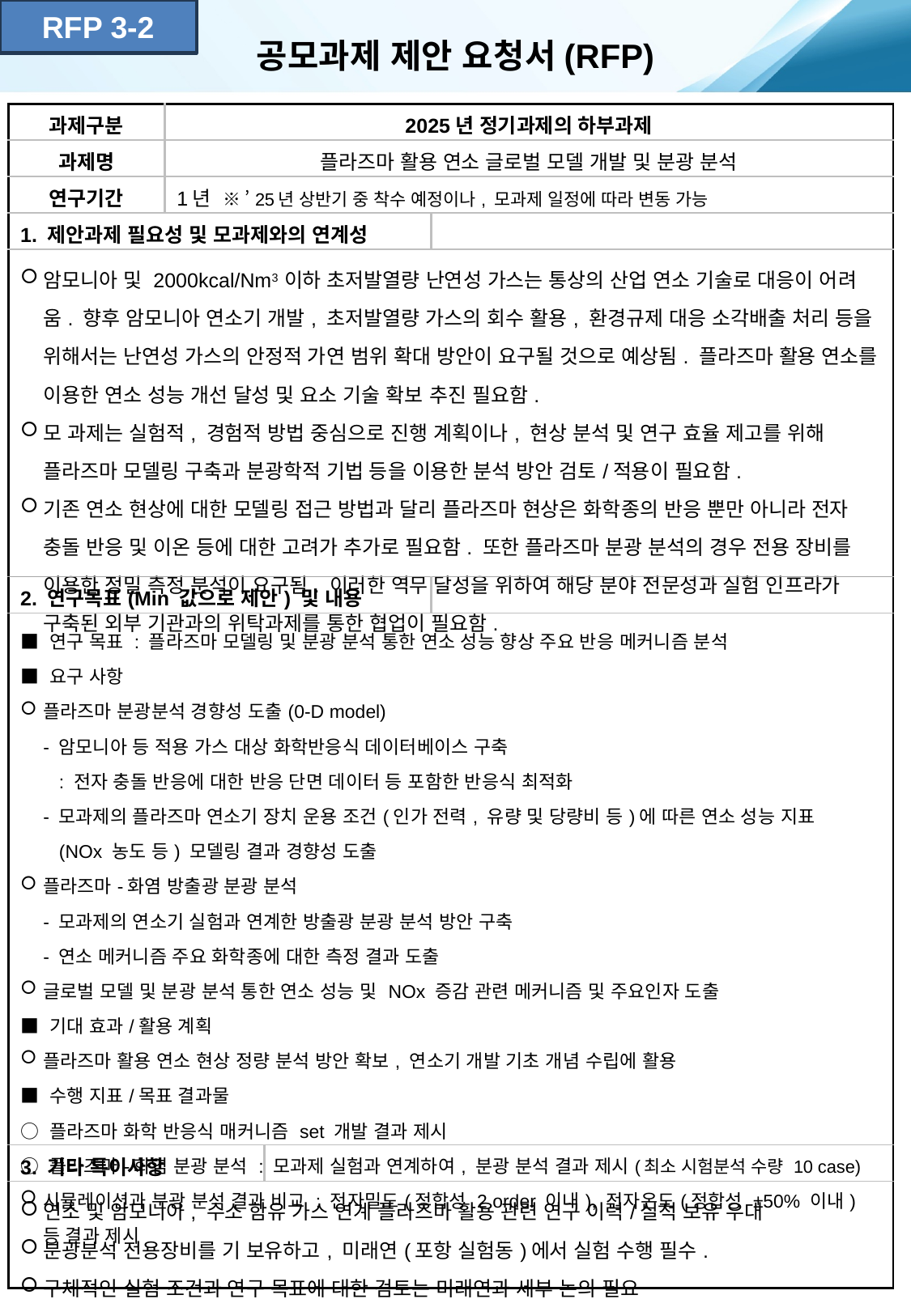

RFP 3-2
공모과제 제안 요청서(RFP)
| 과제구분 | 2025년 정기과제의 하부과제 |  |  |
| --- | --- | --- | --- |
| 과제명 | 플라즈마 활용 연소 글로벌 모델 개발 및 분광 분석 |  |  |
| 연구기간 | 1년 ※ ’25년 상반기 중 착수 예정이나, 모과제 일정에 따라 변동 가능 |  |  |
| 1. 제안과제 필요성 및 모과제와의 연계성 |  |  |  |
| 암모니아 및 2000kcal/Nm3 이하 초저발열량 난연성 가스는 통상의 산업 연소 기술로 대응이 어려움. 향후 암모니아 연소기 개발, 초저발열량 가스의 회수 활용, 환경규제 대응 소각배출 처리 등을 위해서는 난연성 가스의 안정적 가연 범위 확대 방안이 요구될 것으로 예상됨. 플라즈마 활용 연소를 이용한 연소 성능 개선 달성 및 요소 기술 확보 추진 필요함. 모 과제는 실험적, 경험적 방법 중심으로 진행 계획이나, 현상 분석 및 연구 효율 제고를 위해 플라즈마 모델링 구축과 분광학적 기법 등을 이용한 분석 방안 검토/적용이 필요함. 기존 연소 현상에 대한 모델링 접근 방법과 달리 플라즈마 현상은 화학종의 반응 뿐만 아니라 전자 충돌 반응 및 이온 등에 대한 고려가 추가로 필요함. 또한 플라즈마 분광 분석의 경우 전용 장비를 이용한 정밀 측정 분석이 요구됨. 이러한 역무 달성을 위하여 해당 분야 전문성과 실험 인프라가 구축된 외부 기관과의 위탁과제를 통한 협업이 필요함. |  |  |  |
| 2. 연구목표(Min 값으로 제안) 및 내용 |  |  |  |
| ■ 연구 목표 : 플라즈마 모델링 및 분광 분석 통한 연소 성능 향상 주요 반응 메커니즘 분석 ■ 요구 사항 플라즈마 분광분석 경향성 도출(0-D model) - 암모니아 등 적용 가스 대상 화학반응식 데이터베이스 구축 : 전자 충돌 반응에 대한 반응 단면 데이터 등 포함한 반응식 최적화 - 모과제의 플라즈마 연소기 장치 운용 조건(인가 전력, 유량 및 당량비 등)에 따른 연소 성능 지표 (NOx 농도 등) 모델링 결과 경향성 도출 플라즈마-화염 방출광 분광 분석 - 모과제의 연소기 실험과 연계한 방출광 분광 분석 방안 구축 - 연소 메커니즘 주요 화학종에 대한 측정 결과 도출 글로벌 모델 및 분광 분석 통한 연소 성능 및 NOx 증감 관련 메커니즘 및 주요인자 도출 ■ 기대 효과/활용 계획 플라즈마 활용 연소 현상 정량 분석 방안 확보, 연소기 개발 기초 개념 수립에 활용 ■ 수행 지표/목표 결과물 ○ 플라즈마 화학 반응식 매커니즘 set 개발 결과 제시 ○ 플라즈마-화염 분광 분석 : 모과제 실험과 연계하여, 분광 분석 결과 제시(최소 시험분석 수량 10 case) 시뮬레이션과 분광 분석 결과 비교 : 전자밀도(정합성 2 order 이내), 전자온도(정합성 ±50% 이내) 등 결과 제시 |  |  |  |
| 3. 기타 특이사항 |  |  |  |
| 연소 및 암모니아, 수소 함유 가스 연계 플라즈마 활용 관련 연구 이력/실적 보유 우대 분광분석 전용장비를 기 보유하고, 미래연(포항 실험동)에서 실험 수행 필수. 구체적인 실험 조건과 연구 목표에 대한 검토는 미래연과 세부 논의 필요 |  |  |  |